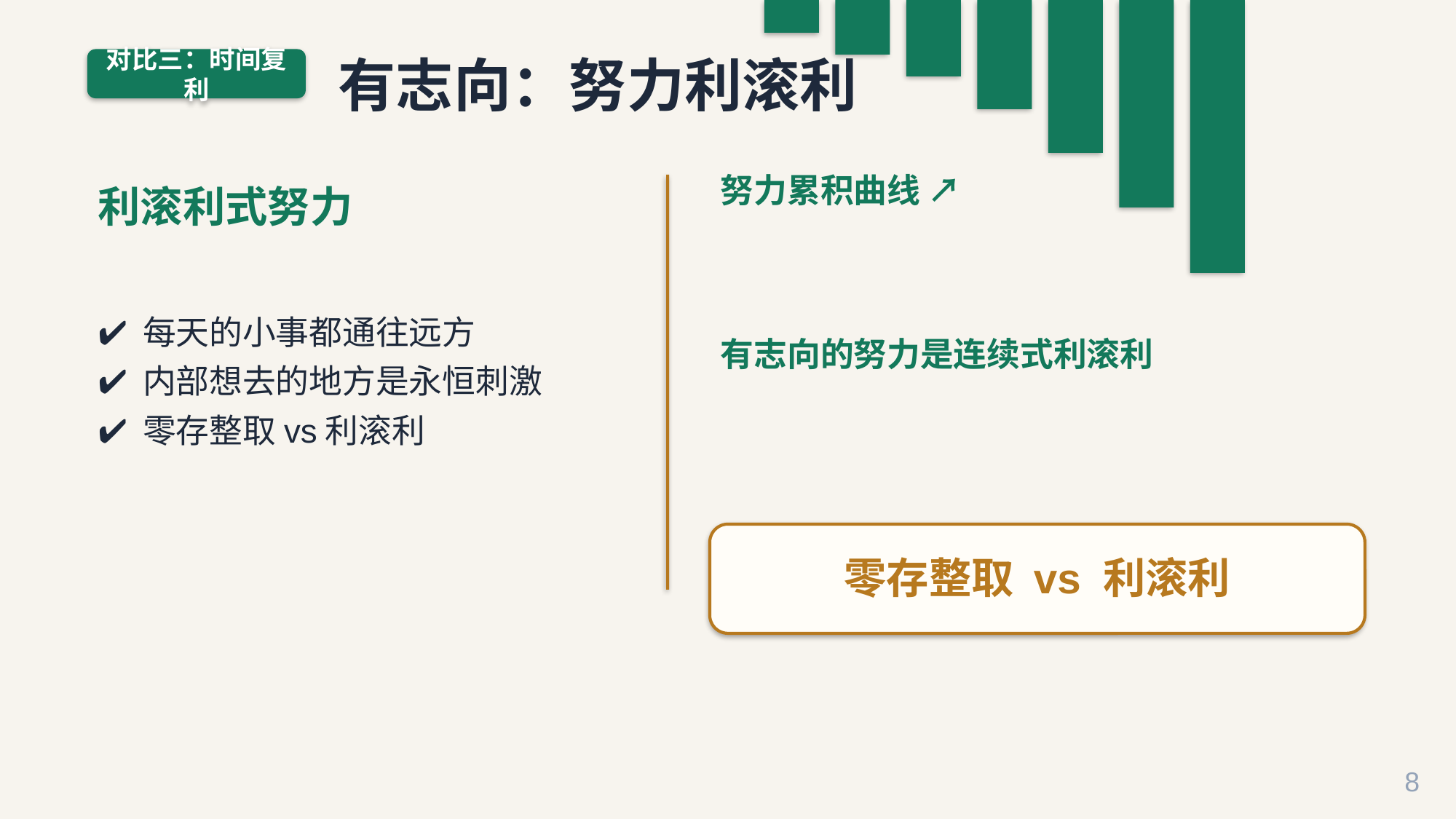

有志向：努力利滚利
对比三：时间复利
努力累积曲线 ↗
利滚利式努力

✔ 每天的小事都通往远方
✔ 内部想去的地方是永恒刺激
✔ 零存整取vs利滚利
有志向的努力是连续式利滚利

零存整取 vs 利滚利
8